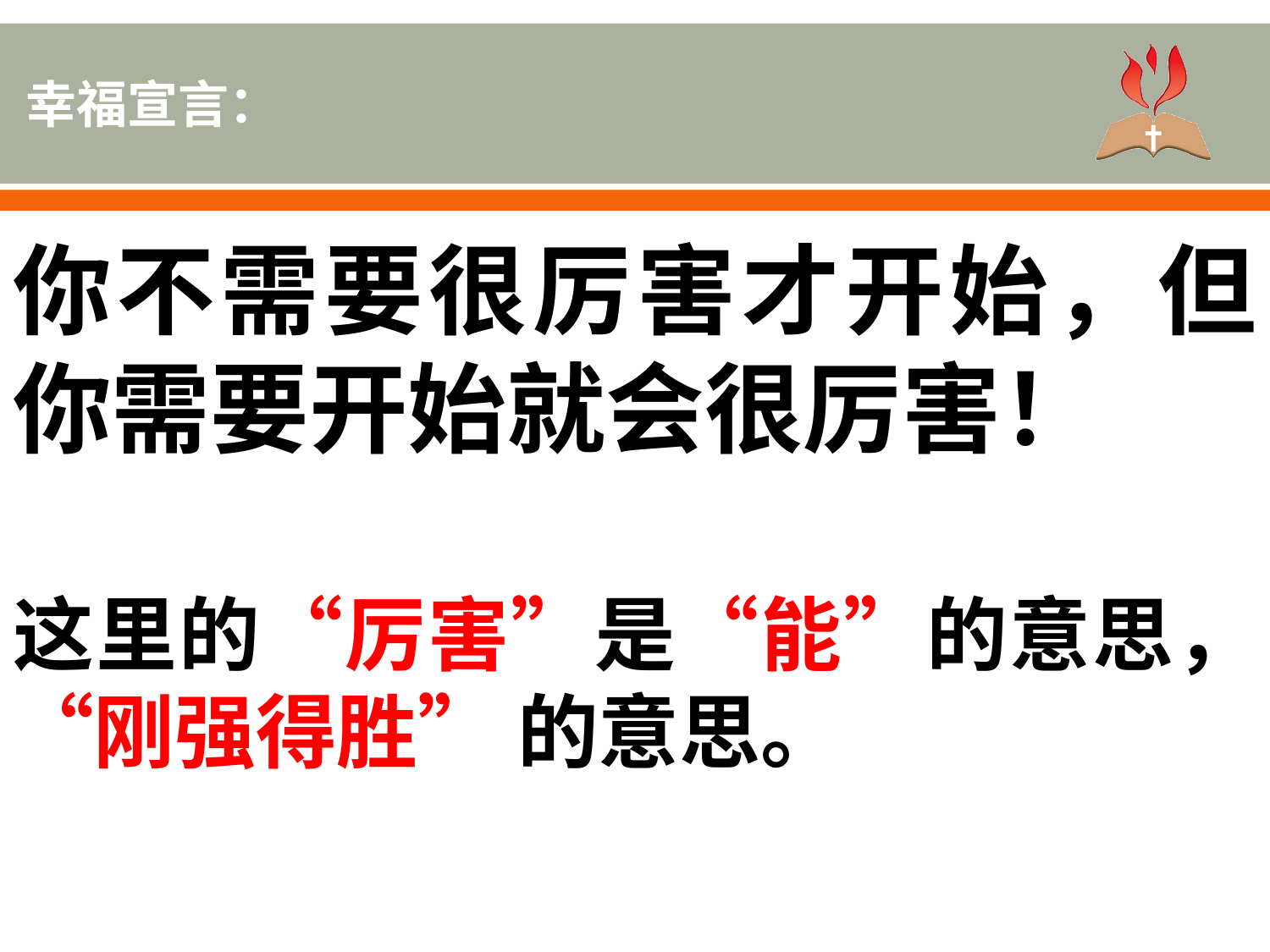

幸福宣言：
你不需要很厉害才开始，但你需要开始就会很厉害！

这里的“厉害”是“能”的意思，“刚强得胜” 的意思。